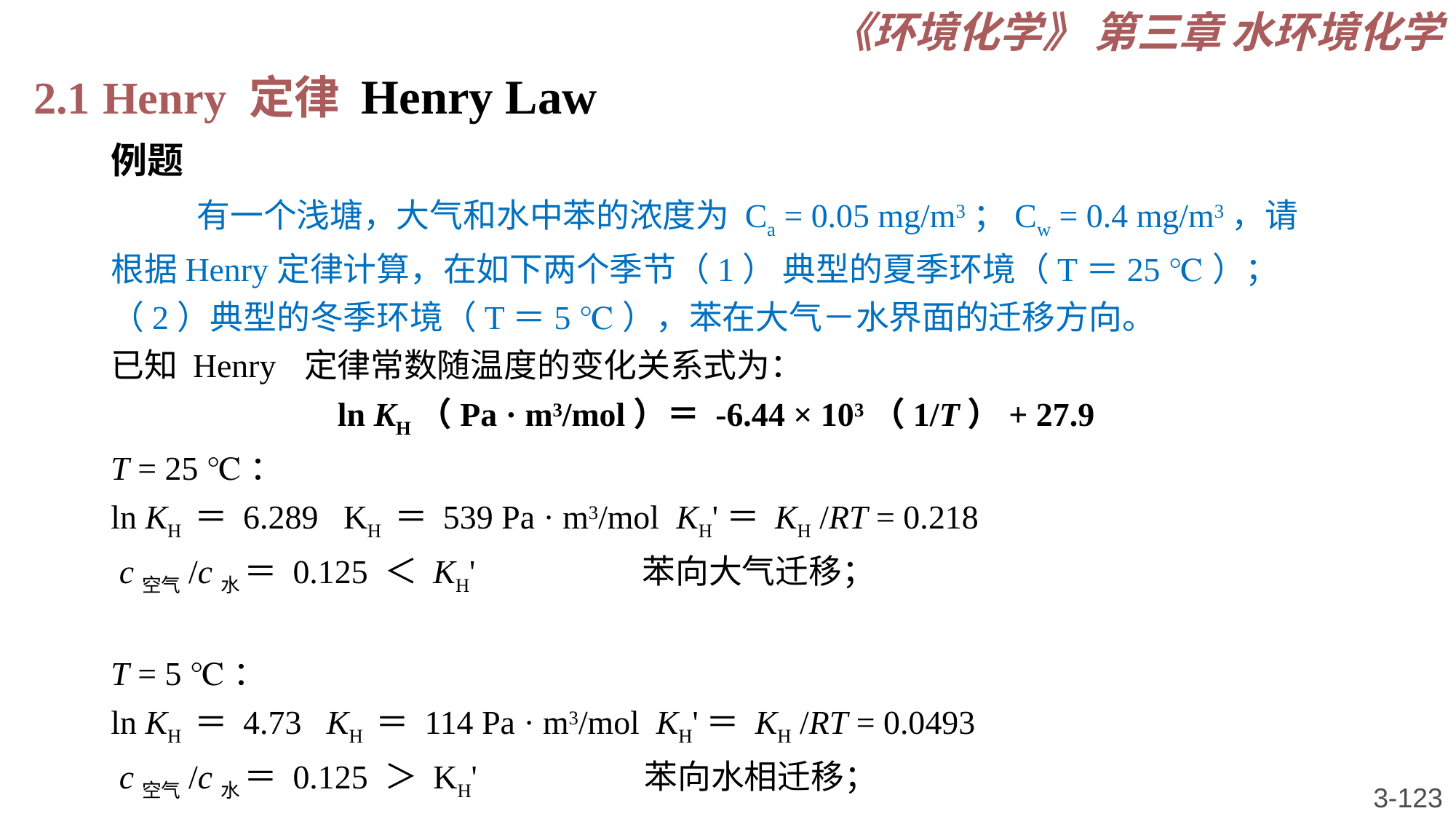

《环境化学》 第三章 水环境化学
2.1 Henry 定律 Henry Law
例题
有一个浅塘，大气和水中苯的浓度为 Ca = 0.05 mg/m3；Cw = 0.4 mg/m3，请根据Henry定律计算，在如下两个季节（1） 典型的夏季环境（T＝25 ℃）；（2）典型的冬季环境（T＝5 ℃），苯在大气－水界面的迁移方向。
已知 Henry 定律常数随温度的变化关系式为：
ln KH（Pa · m3/mol）＝ -6.44 × 103（1/T）+ 27.9
T = 25 ℃：
ln KH ＝ 6.289   KH ＝ 539 Pa · m3/mol  KH'＝ KH /RT = 0.218
 c空气/c水 ＝ 0.125 ＜ KH'                   苯向大气迁移；

T = 5 ℃：
ln KH ＝ 4.73   KH ＝ 114 Pa · m3/mol  KH'＝ KH /RT = 0.0493
 c空气/c水 ＝ 0.125 ＞ KH'                   苯向水相迁移；
3-123